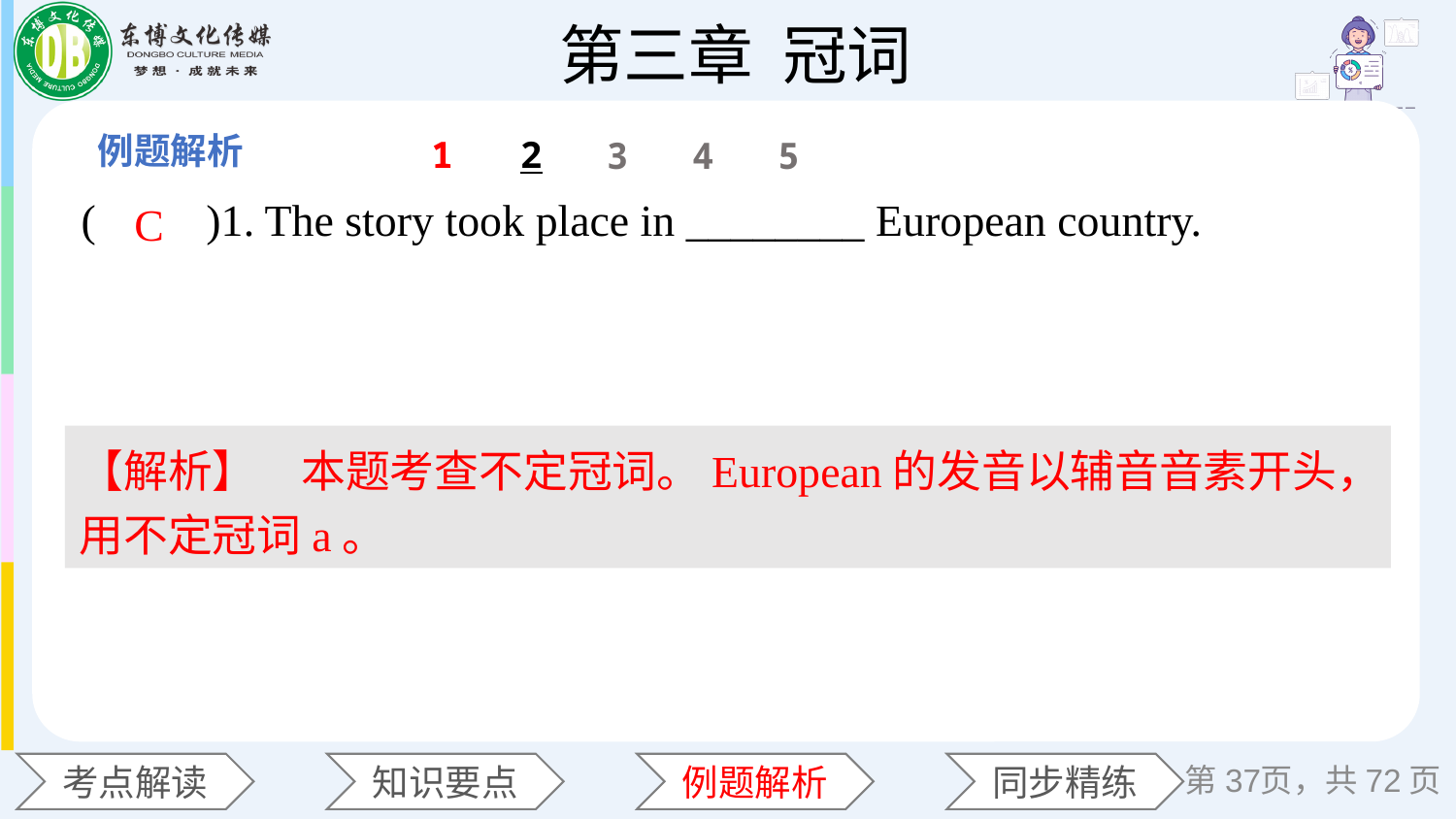

1
2
3
4
5
(　　)1. The story took place in ________ European country.　　　　　　　　　　　　　　　　　　　　　　　　　　　　　　　　　　　　　　　　　　　　　　　　　　　　　　　　　　　　　　　　　　　　　　　　　　　　　　　　　　　　　　　　　　　　　　　　　　　　　　　　　　　　　　　　　　　　　A. the    	B. an    		C. a    		D. /
C
【解析】　本题考查不定冠词。European的发音以辅音音素开头，用不定冠词a。
第37页，共72页